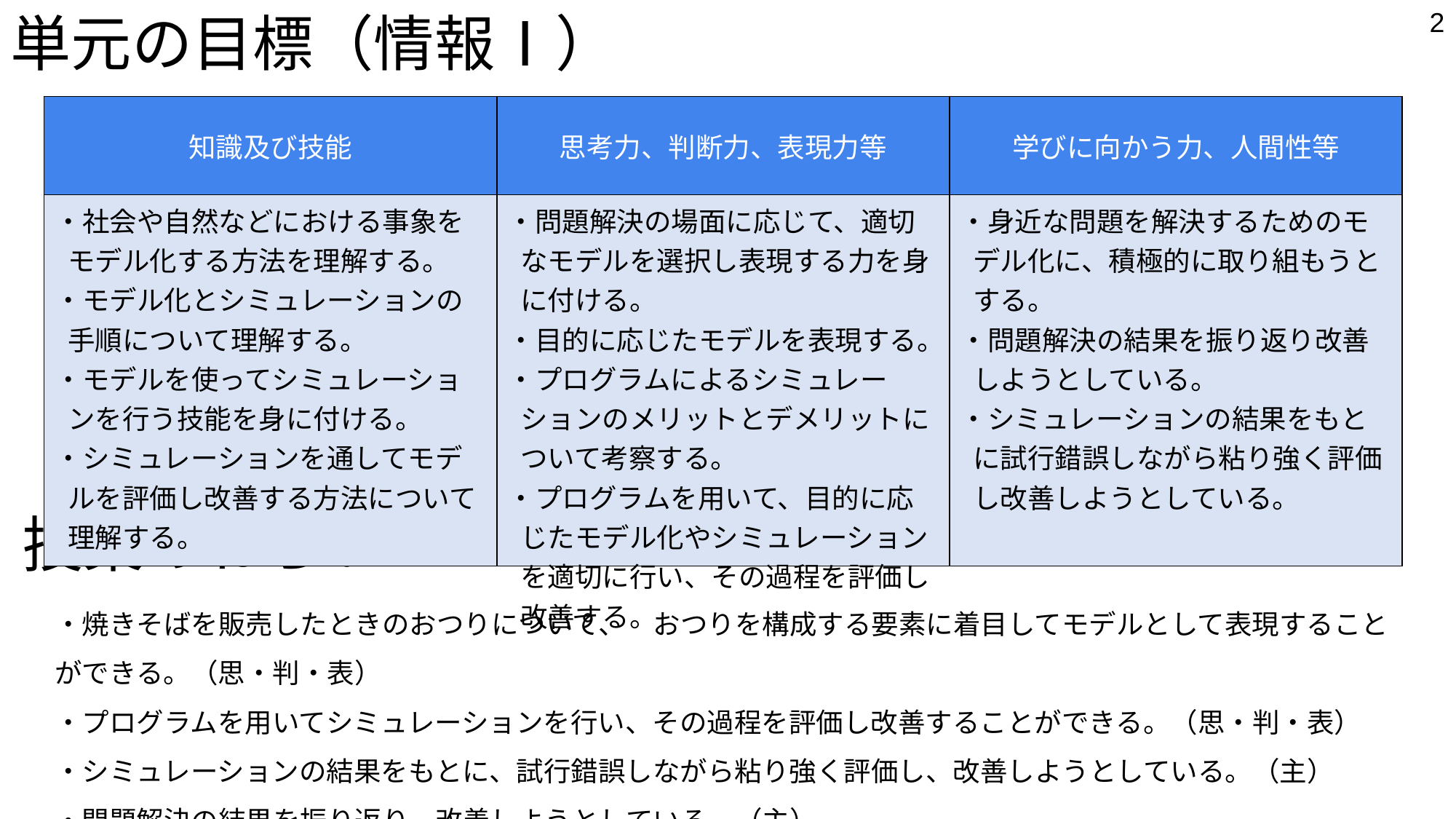

単元の目標（情報Ⅰ）
2
| 知識及び技能 | 思考力、判断力、表現力等 | 学びに向かう力、人間性等 |
| --- | --- | --- |
| ・社会や自然などにおける事象をモデル化する方法を理解する。 ・モデル化とシミュレーションの手順について理解する。 ・モデルを使ってシミュレーションを行う技能を身に付ける。 ・シミュレーションを通してモデルを評価し改善する方法について理解する。 | ・問題解決の場面に応じて、適切なモデルを選択し表現する力を身に付ける。 ・⽬的に応じたモデルを表現する。 ・プログラムによるシミュレーションのメリットとデメリットについて考察する。 ・プログラムを用いて、⽬的に応じたモデル化やシミュレーションを適切に⾏い、その過程を評価し改善する。 | ・⾝近な問題を解決するためのモデル化に、積極的に取り組もうとする。 ・問題解決の結果を振り返り改善しようとしている。 ・シミュレーションの結果をもとに試⾏錯誤しながら粘り強く評価し改善しようとしている。 |
授業のねらい
・焼きそばを販売したときのおつりについて、　おつりを構成する要素に着目してモデルとして表現することができる。（思・判・表）
・プログラムを用いてシミュレーションを行い、その過程を評価し改善することができる。（思・判・表）
・シミュレーションの結果をもとに、試行錯誤しながら粘り強く評価し、改善しようとしている。（主）
・問題解決の結果を振り返り、改善しようとしている。（主）